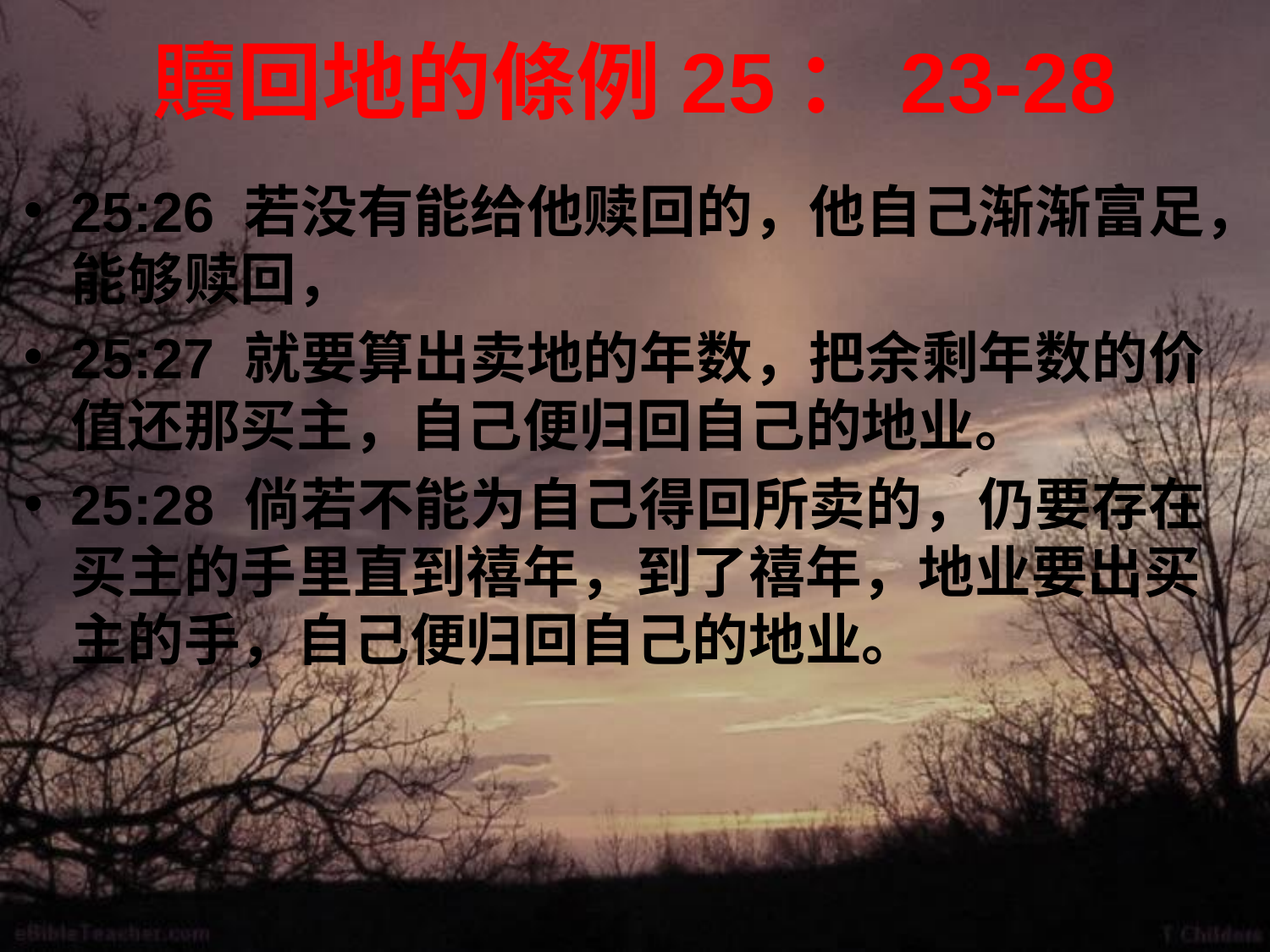

# 贖回地的條例25：23-28
25:26 若没有能给他赎回的，他自己渐渐富足，能够赎回，
25:27 就要算出卖地的年数，把余剩年数的价值还那买主，自己便归回自己的地业。
25:28 倘若不能为自己得回所卖的，仍要存在买主的手里直到禧年，到了禧年，地业要出买主的手，自己便归回自己的地业。